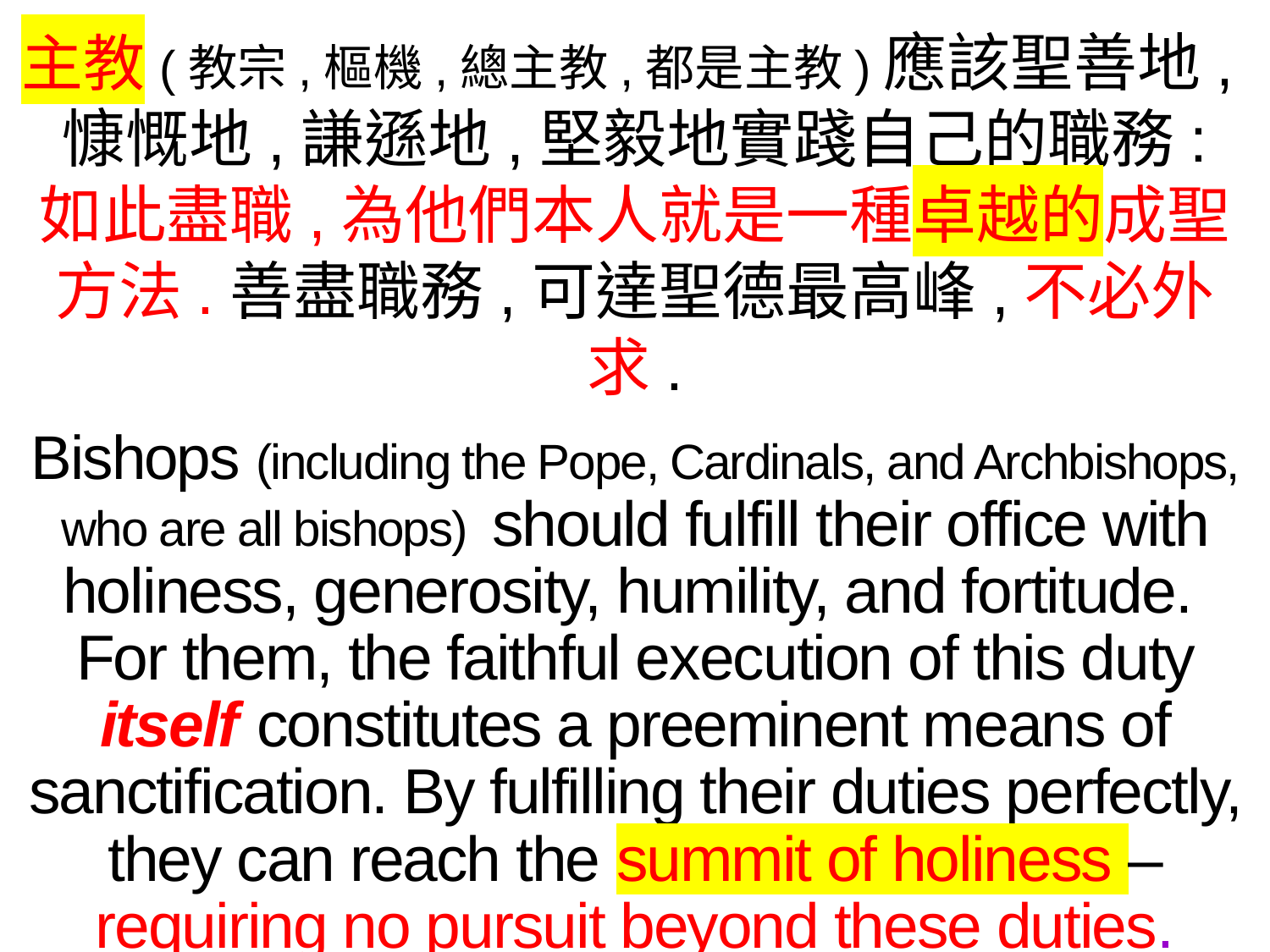

主教(教宗,樞機,總主教,都是主教)應該聖善地,慷慨地,謙遜地,堅毅地實踐自己的職務:
如此盡職,為他們本人就是一種卓越的成聖方法.善盡職務,可達聖德最高峰,不必外求.
Bishops (including the Pope, Cardinals, and Archbishops, who are all bishops)  should fulfill their office with holiness, generosity, humility, and fortitude.  For them, the faithful execution of this duty itself constitutes a preeminent means of sanctification. By fulfilling their duties perfectly, they can reach the summit of holiness – requiring no pursuit beyond these duties.